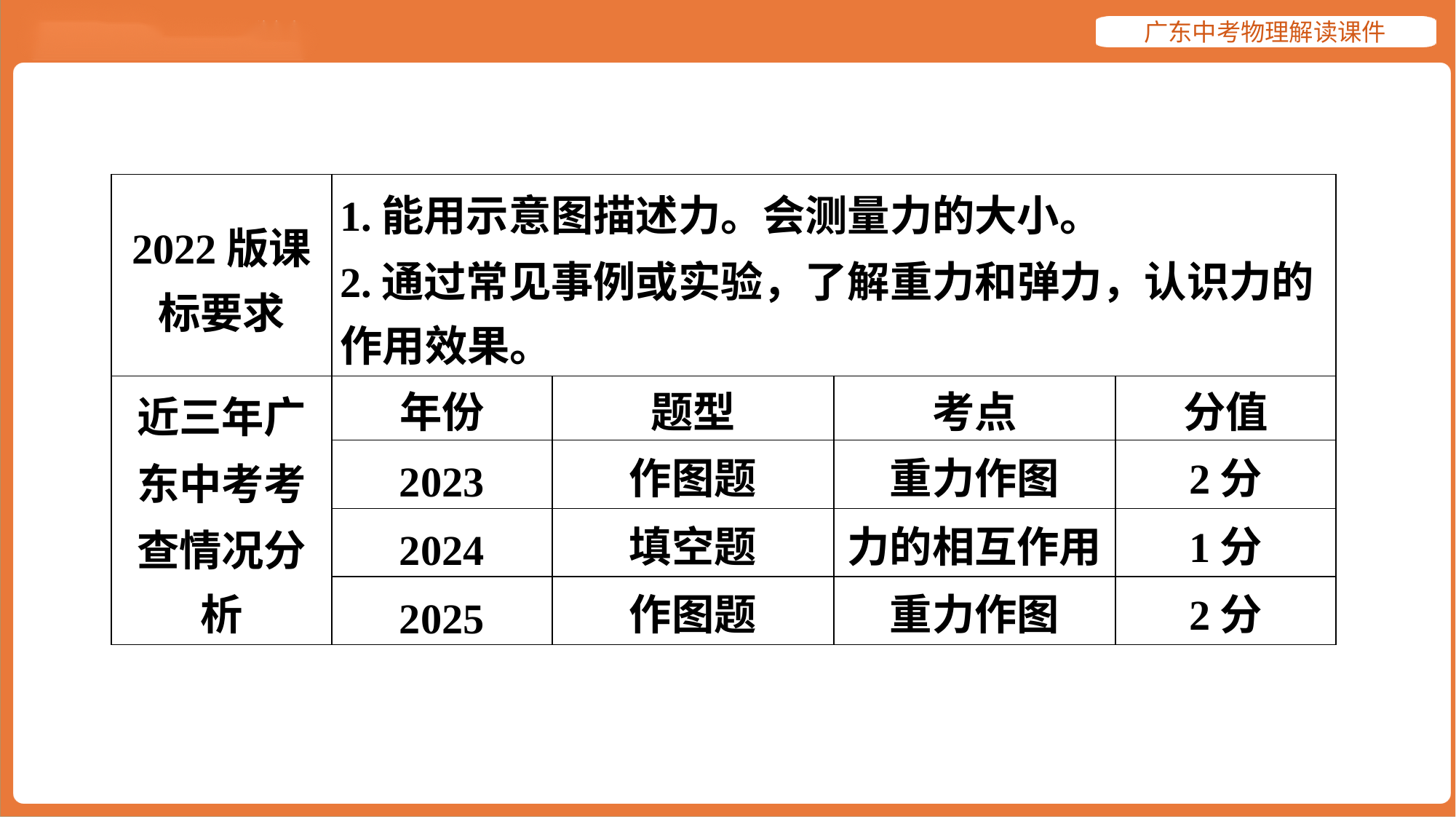

| 2022版课 标要求 | 1.能用示意图描述力。会测量力的大小。 2.通过常见事例或实验，了解重力和弹力，认识力的 作用效果。 |  |  |  |
| --- | --- | --- | --- | --- |
| 近三年广 东中考考 查情况分 析 | 年份 | 题型 | 考点 | 分值 |
|  | 2023 | 作图题 | 重力作图 | 2分 |
|  | 2024 | 填空题 | 力的相互作用 | 1分 |
|  | 2025 | 作图题 | 重力作图 | 2分 |